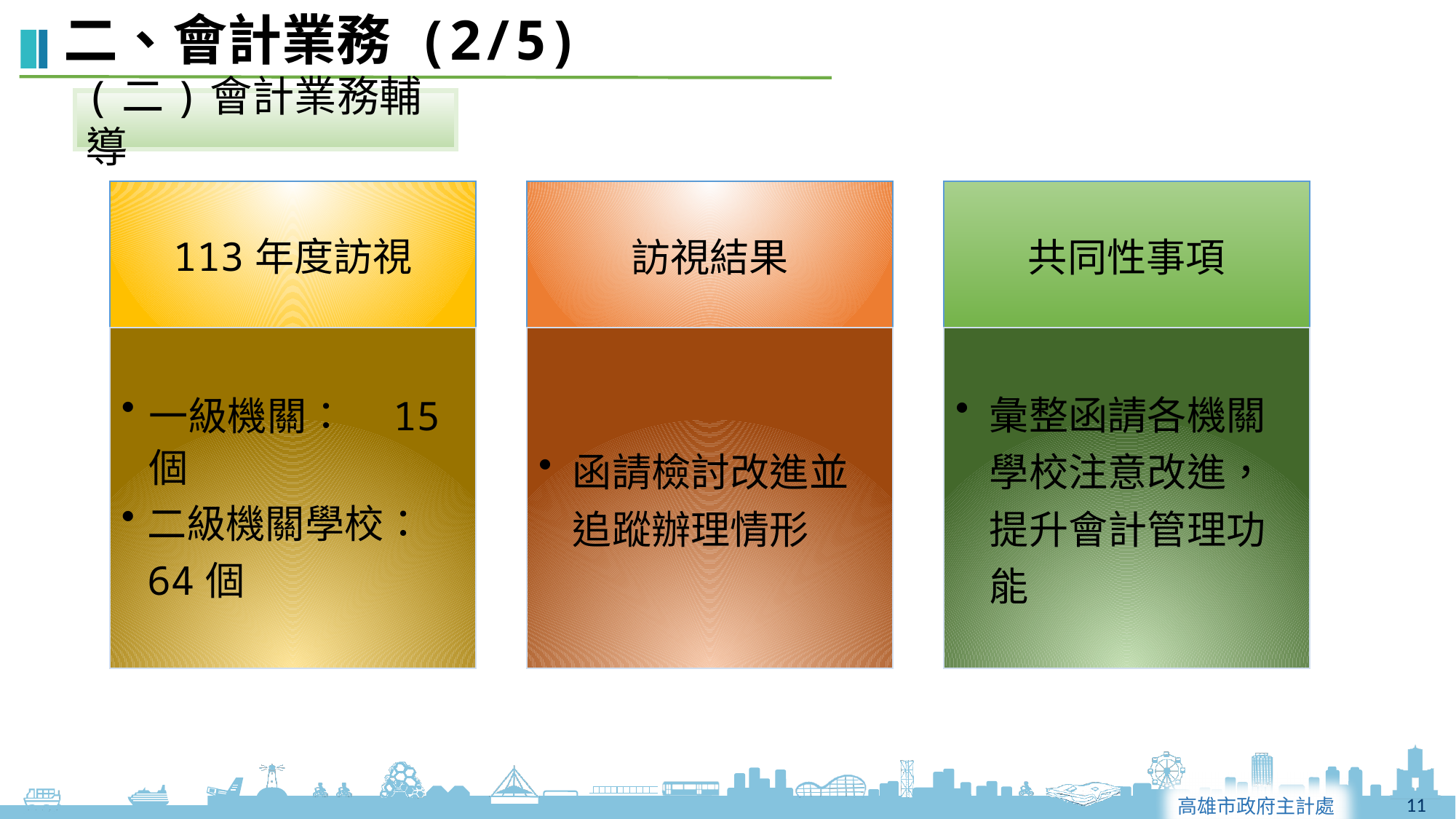

二、會計業務 (2/5)
(二)會計業務輔導
113年度訪視
一級機關：    15個
二級機關學校：64個
訪視結果
函請檢討改進並追蹤辦理情形
共同性事項
彙整函請各機關學校注意改進，提升會計管理功能